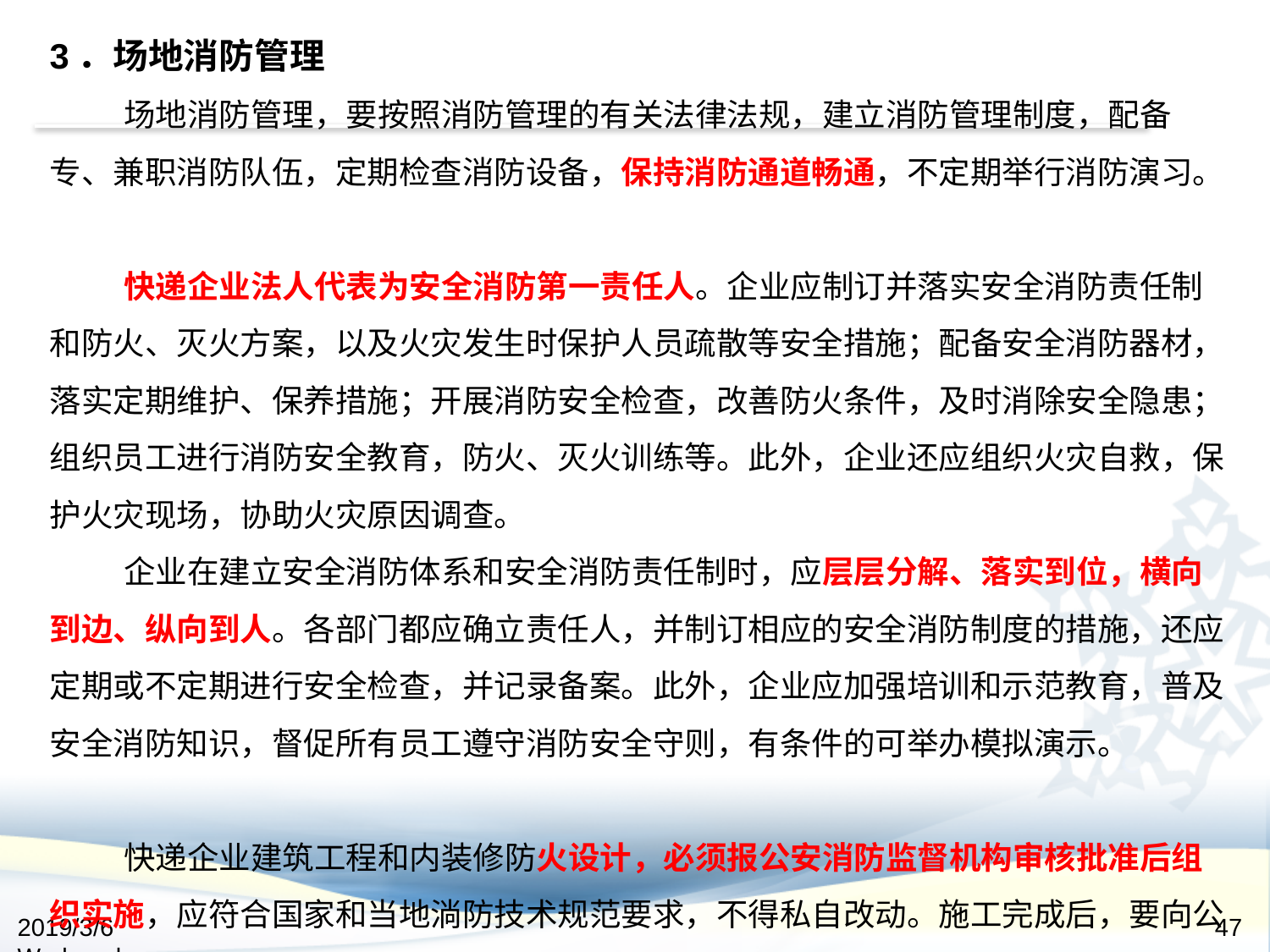

3．场地消防管理
场地消防管理，要按照消防管理的有关法律法规，建立消防管理制度，配备专、兼职消防队伍，定期检查消防设备，保持消防通道畅通，不定期举行消防演习。
快递企业法人代表为安全消防第一责任人。企业应制订并落实安全消防责任制和防火、灭火方案，以及火灾发生时保护人员疏散等安全措施；配备安全消防器材，落实定期维护、保养措施；开展消防安全检查，改善防火条件，及时消除安全隐患；组织员工进行消防安全教育，防火、灭火训练等。此外，企业还应组织火灾自救，保护火灾现场，协助火灾原因调查。
企业在建立安全消防体系和安全消防责任制时，应层层分解、落实到位，横向到边、纵向到人。各部门都应确立责任人，并制订相应的安全消防制度的措施，还应定期或不定期进行安全检查，并记录备案。此外，企业应加强培训和示范教育，普及安全消防知识，督促所有员工遵守消防安全守则，有条件的可举办模拟演示。
快递企业建筑工程和内装修防火设计，必须报公安消防监督机构审核批准后组织实施，应符合国家和当地淌防技术规范要求，不得私自改动。施工完成后，要向公安消防监督机构申请消防验收。